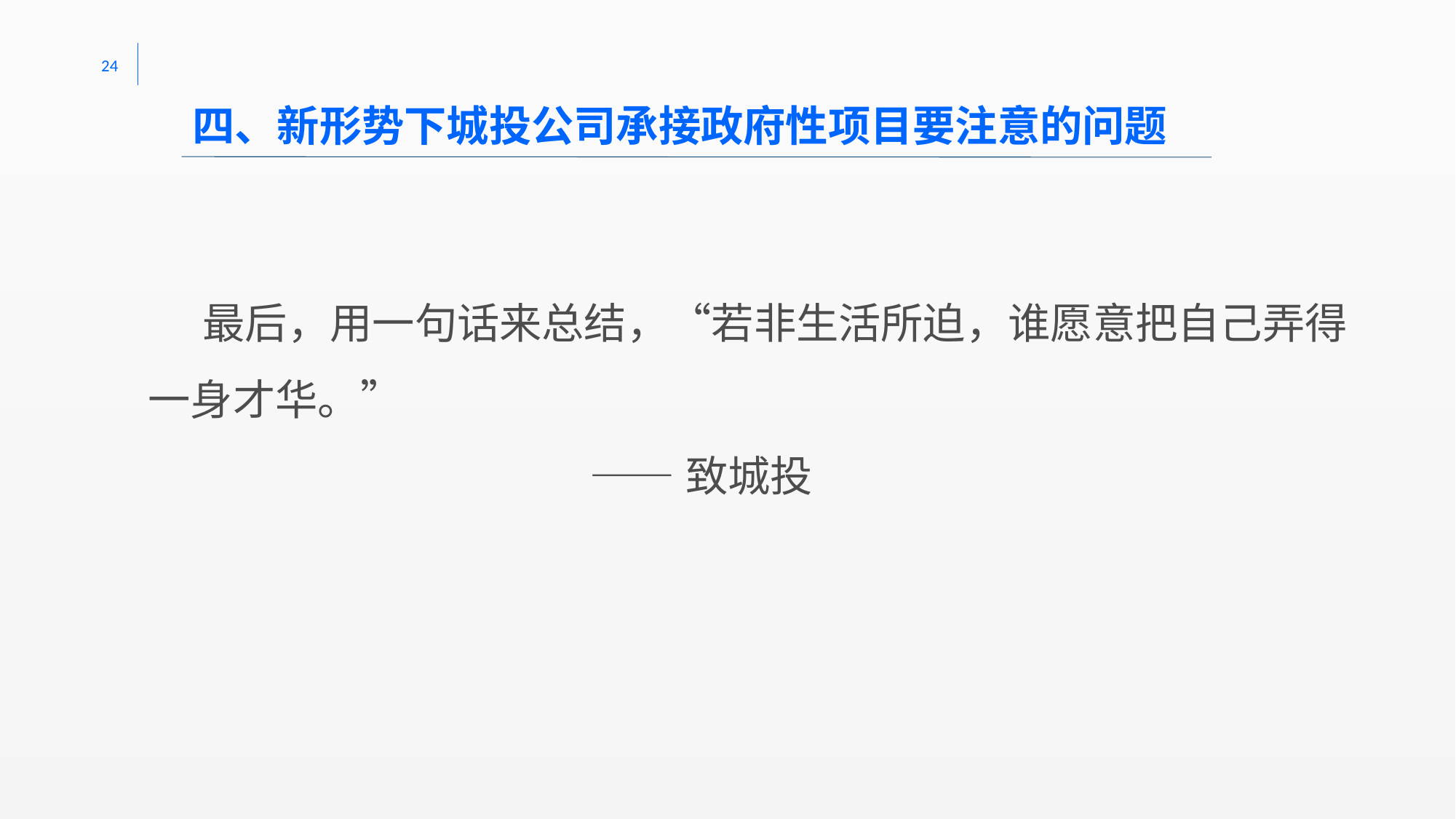

四、新形势下城投公司承接政府性项目要注意的问题

最后，用一句话来总结，“若非生活所迫，谁愿意把自己弄得一身才华。”
                                         ——致城投